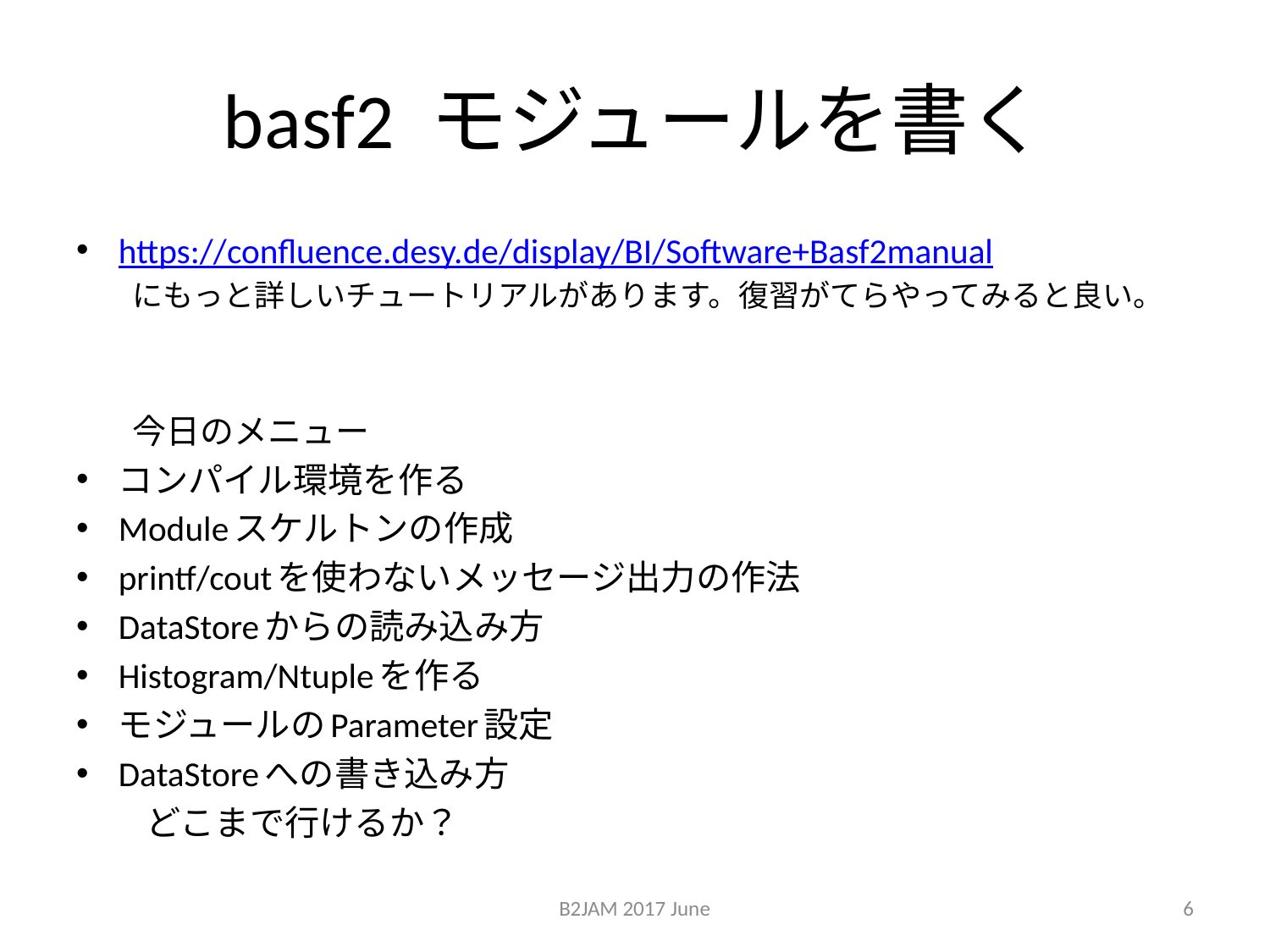

# basf2 モジュールを書く
https://confluence.desy.de/display/BI/Software+Basf2manual
にもっと詳しいチュートリアルがあります。復習がてらやってみると良い。

今日のメニュー
コンパイル環境を作る
Moduleスケルトンの作成
printf/coutを使わないメッセージ出力の作法
DataStoreからの読み込み方
Histogram/Ntupleを作る
モジュールのParameter設定
DataStoreへの書き込み方
　　どこまで行けるか？

B2JAM 2017 June
6